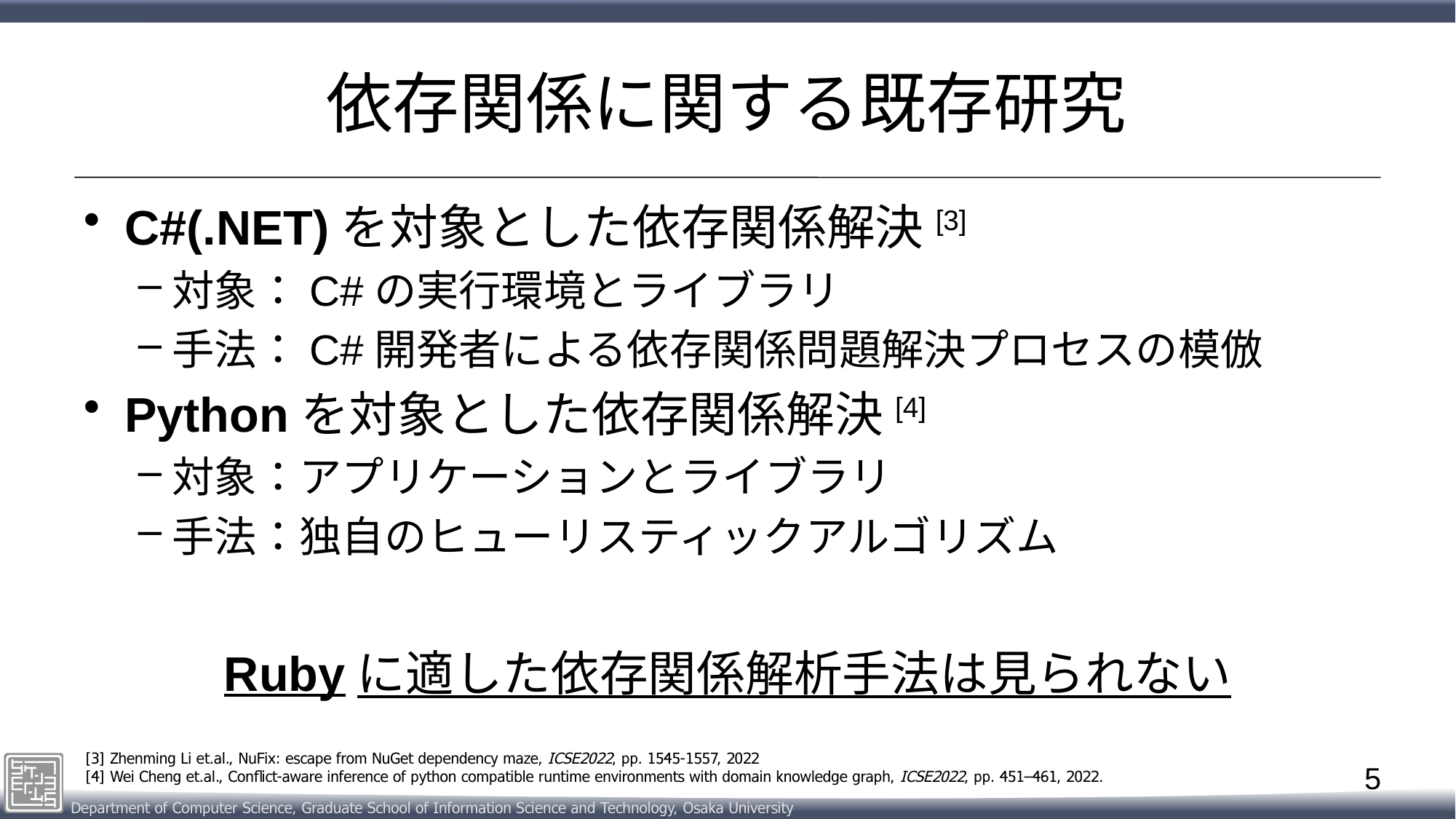

# 依存関係に関する既存研究
C#(.NET)を対象とした依存関係解決[3]​
対象：C#の実行環境とライブラリ​
手法：C#開発者による依存関係問題解決プロセスの模倣​
Pythonを対象とした依存関係解決[4]​
対象：アプリケーションとライブラリ​
手法：独自のヒューリスティックアルゴリズム​

Rubyに適した依存関係解析手法は見られない​

[3] Zhenming Li et.al., NuFix: escape from NuGet dependency maze, ICSE2022, pp. 1545-1557, 2022
[4] Wei Cheng et.al., Conflict-aware inference of python compatible runtime environments with domain knowledge graph, ICSE2022, pp. 451–461, 2022. ​
5